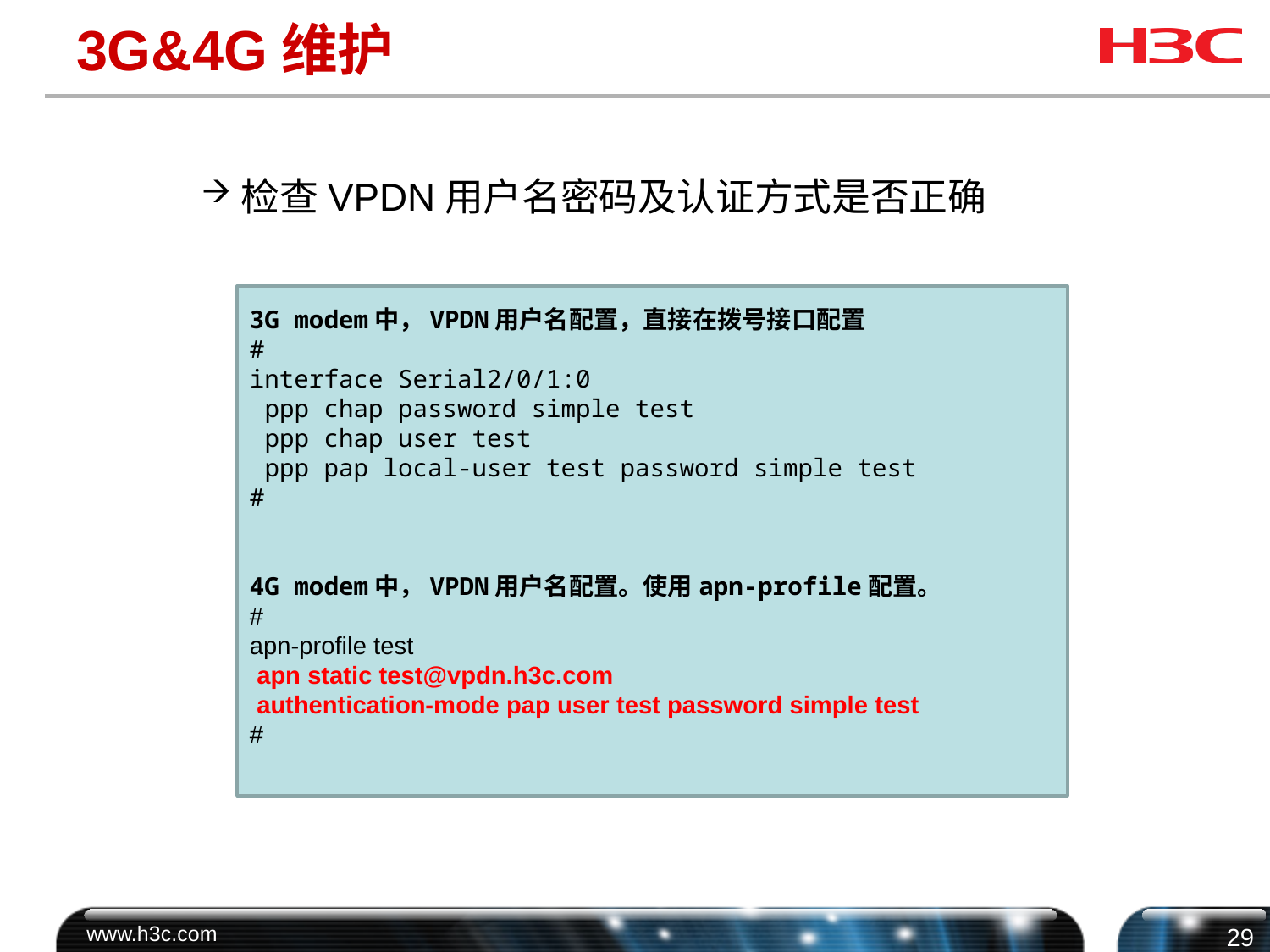

# 3G&4G维护
检查VPDN用户名密码及认证方式是否正确

3G modem中，VPDN用户名配置，直接在拨号接口配置
#
interface Serial2/0/1:0
 ppp chap password simple test
 ppp chap user test
 ppp pap local-user test password simple test
#

4G modem中，VPDN用户名配置。使用apn-profile配置。
#
apn-profile test
 apn static test@vpdn.h3c.com
 authentication-mode pap user test password simple test
#